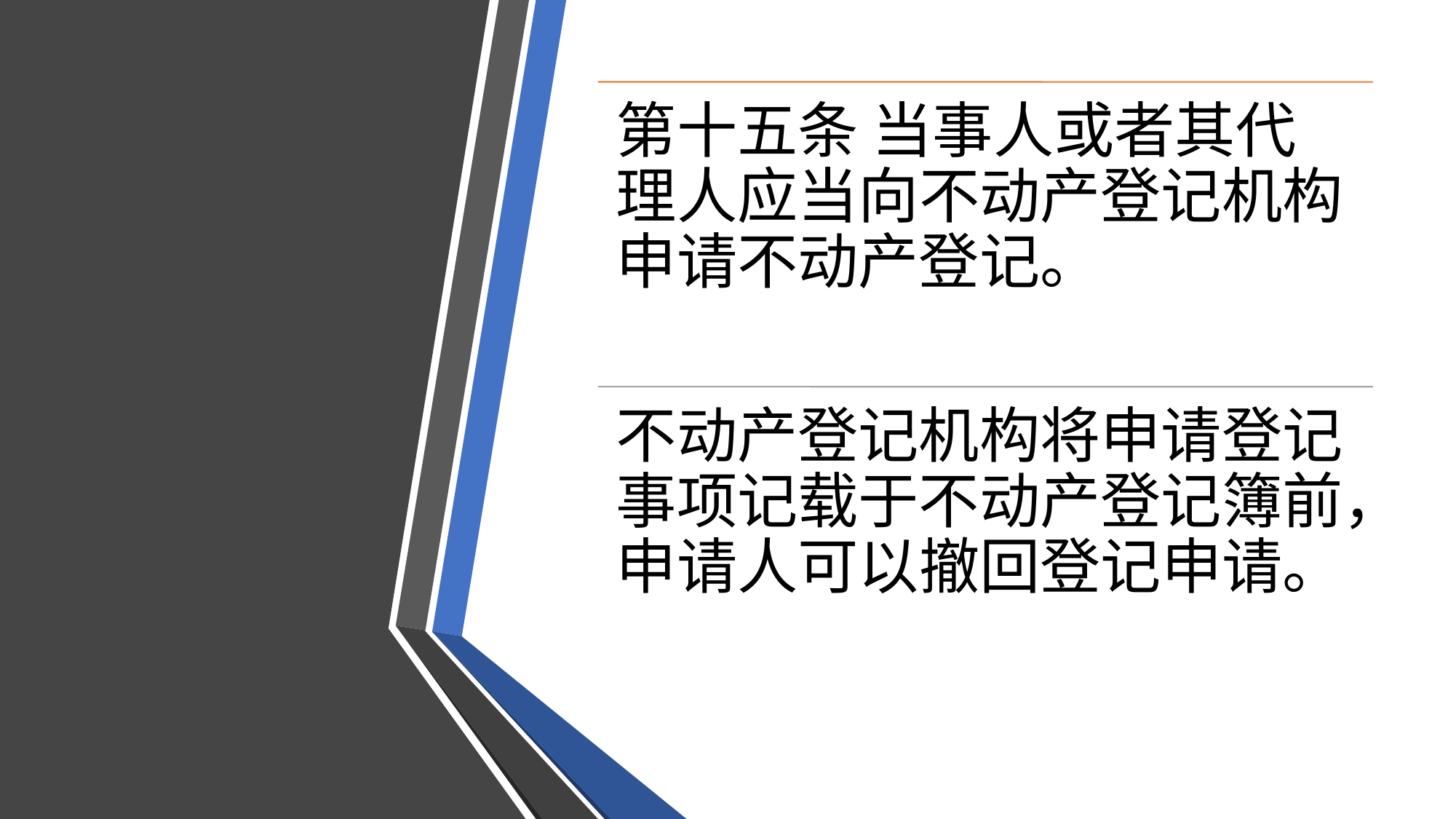

第十五条 当事人或者其代理人应当向不动产登记机构申请不动产登记。
不动产登记机构将申请登记事项记载于不动产登记簿前，申请人可以撤回登记申请。